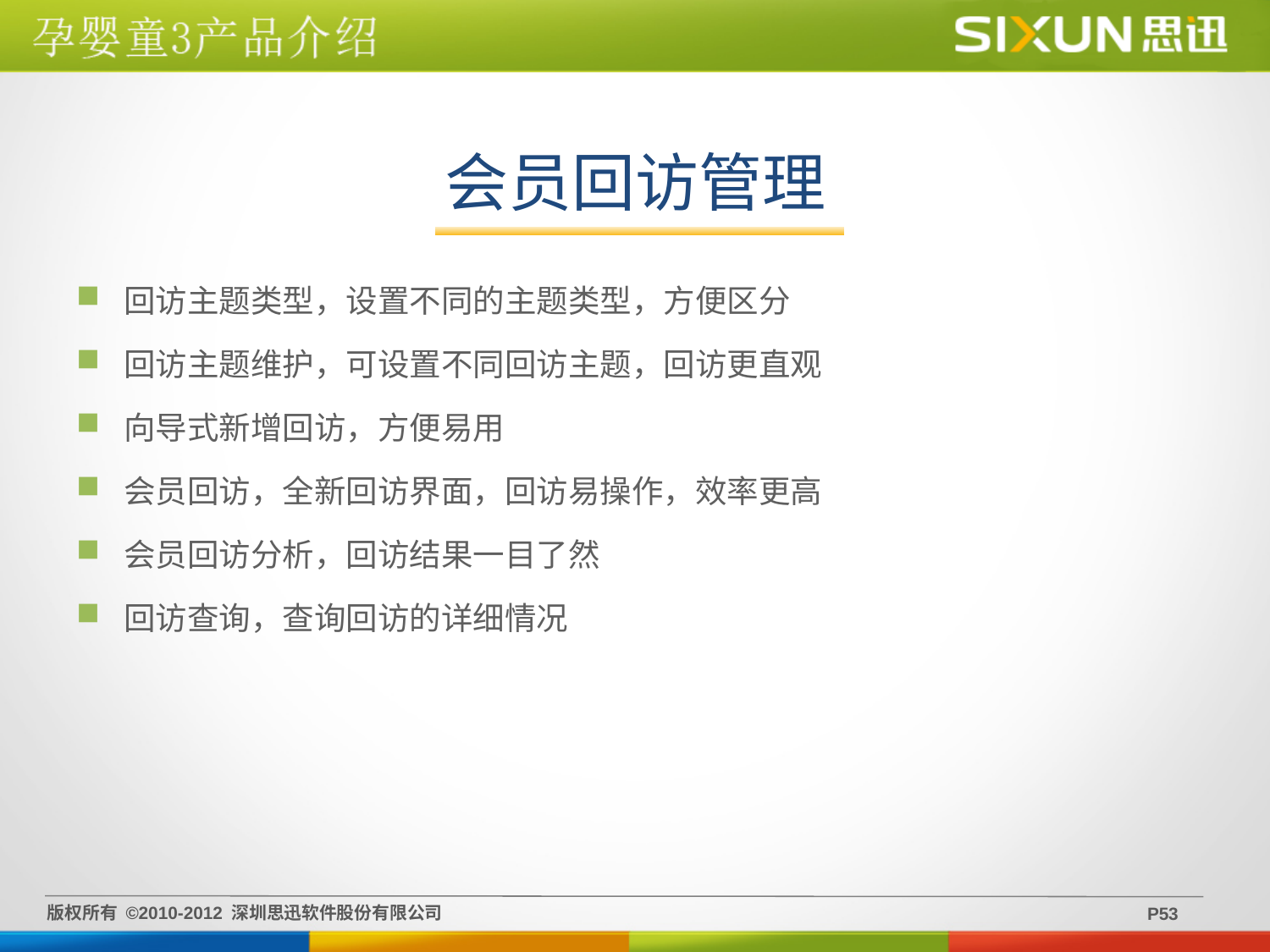

会员回访管理

回访主题类型，设置不同的主题类型，方便区分
回访主题维护，可设置不同回访主题，回访更直观
向导式新增回访，方便易用
会员回访，全新回访界面，回访易操作，效率更高
会员回访分析，回访结果一目了然
回访查询，查询回访的详细情况